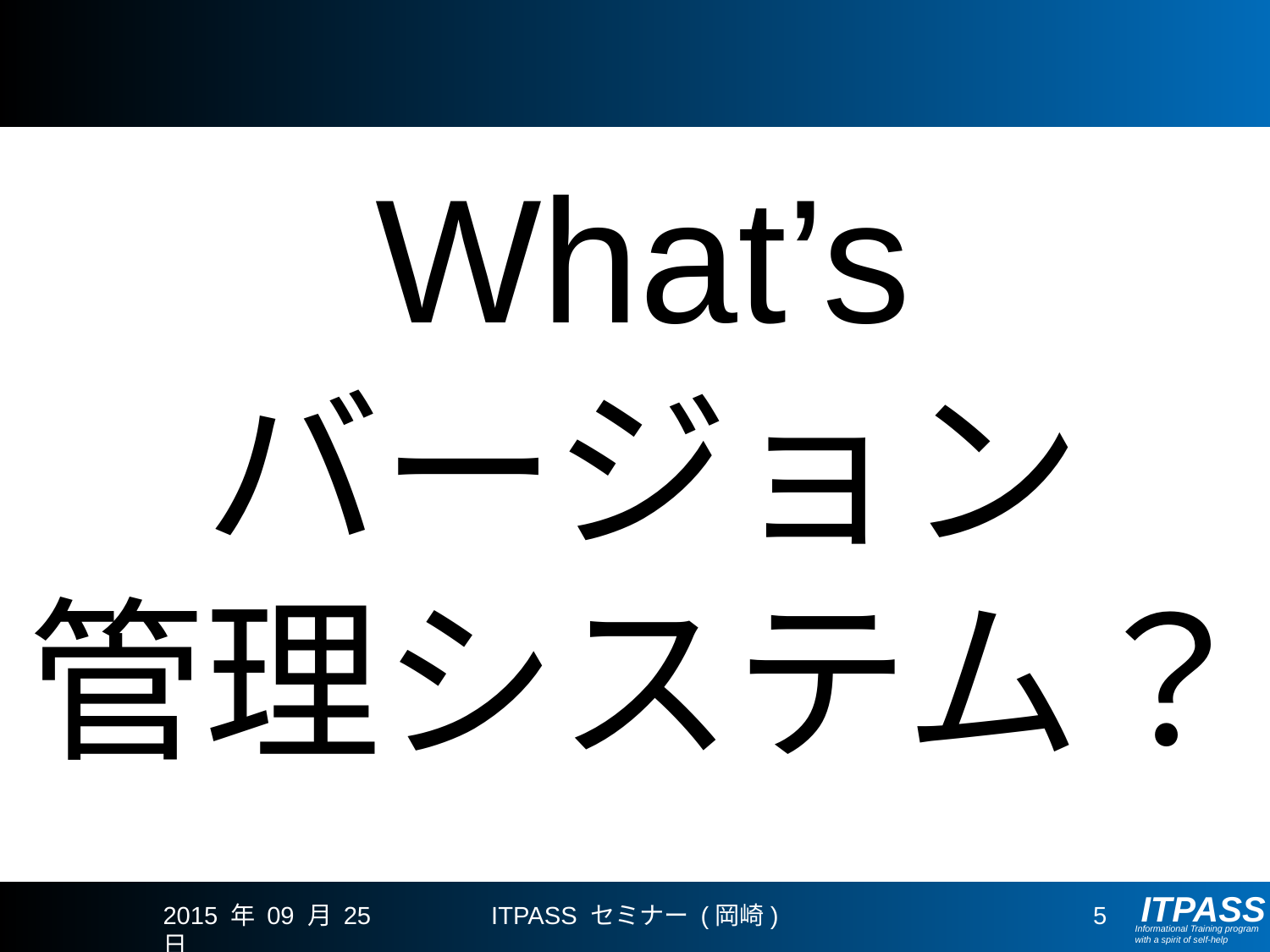

What’s
バージョン
管理システム？
2015 年 09 月 25 日
ITPASS セミナー (岡崎)
5